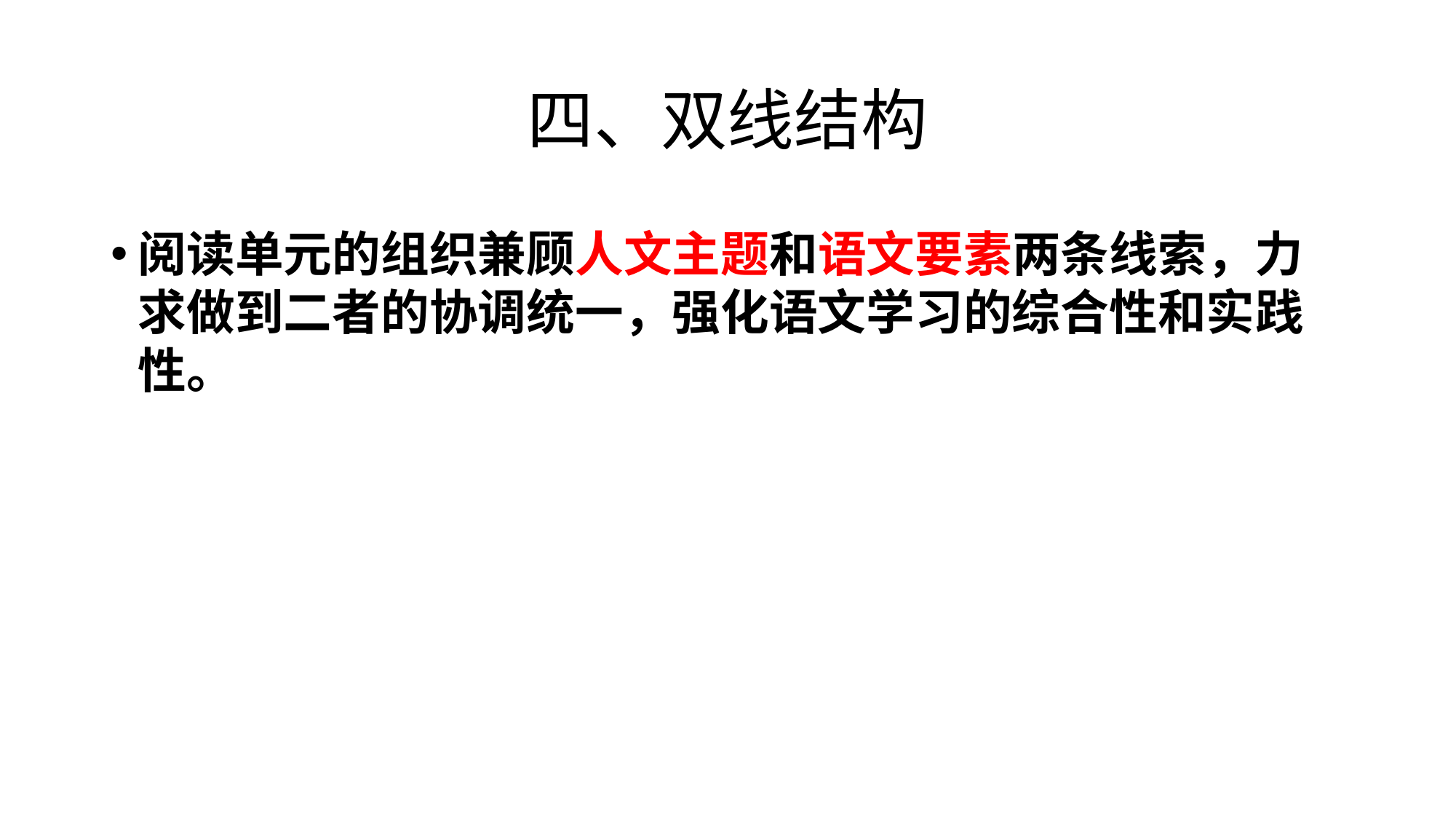

# 四、双线结构
阅读单元的组织兼顾人文主题和语文要素两条线索，力求做到二者的协调统一，强化语文学习的综合性和实践性。